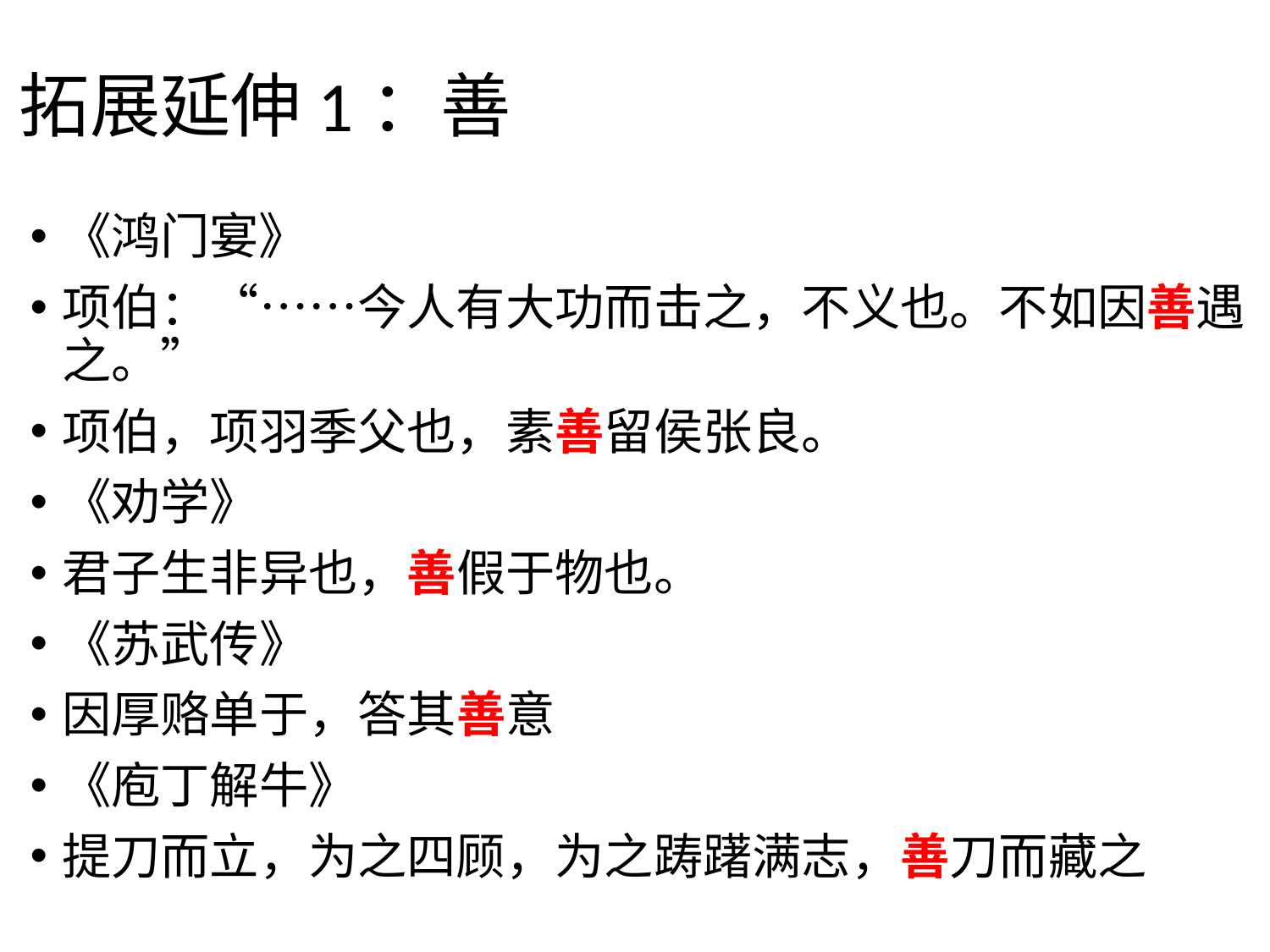

# 拓展延伸1：善
《鸿门宴》
项伯：“……今人有大功而击之，不义也。不如因善遇之。”
项伯，项羽季父也，素善留侯张良。
《劝学》
君子生非异也，善假于物也。
《苏武传》
因厚赂单于，答其善意
《庖丁解牛》
提刀而立，为之四顾，为之踌躇满志，善刀而藏之